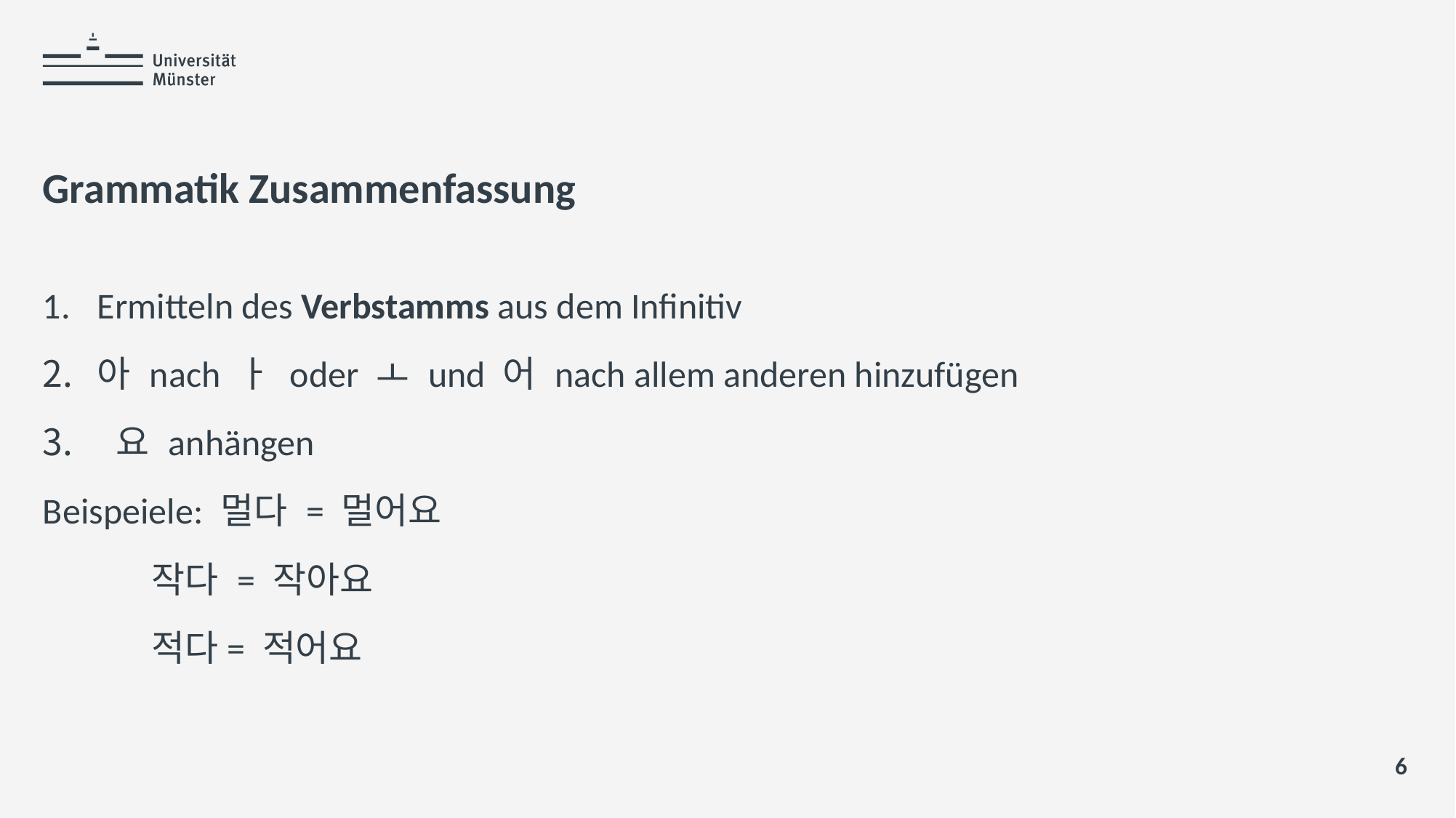

# Grammatik Zusammenfassung
Ermitteln des Verbstamms aus dem Infinitiv
아 nach ㅏ oder ㅗ und 어 nach allem anderen hinzufügen
 요 anhängen
Beispeiele: 멀다 = 멀어요
	작다 = 작아요
	적다= 적어요
6